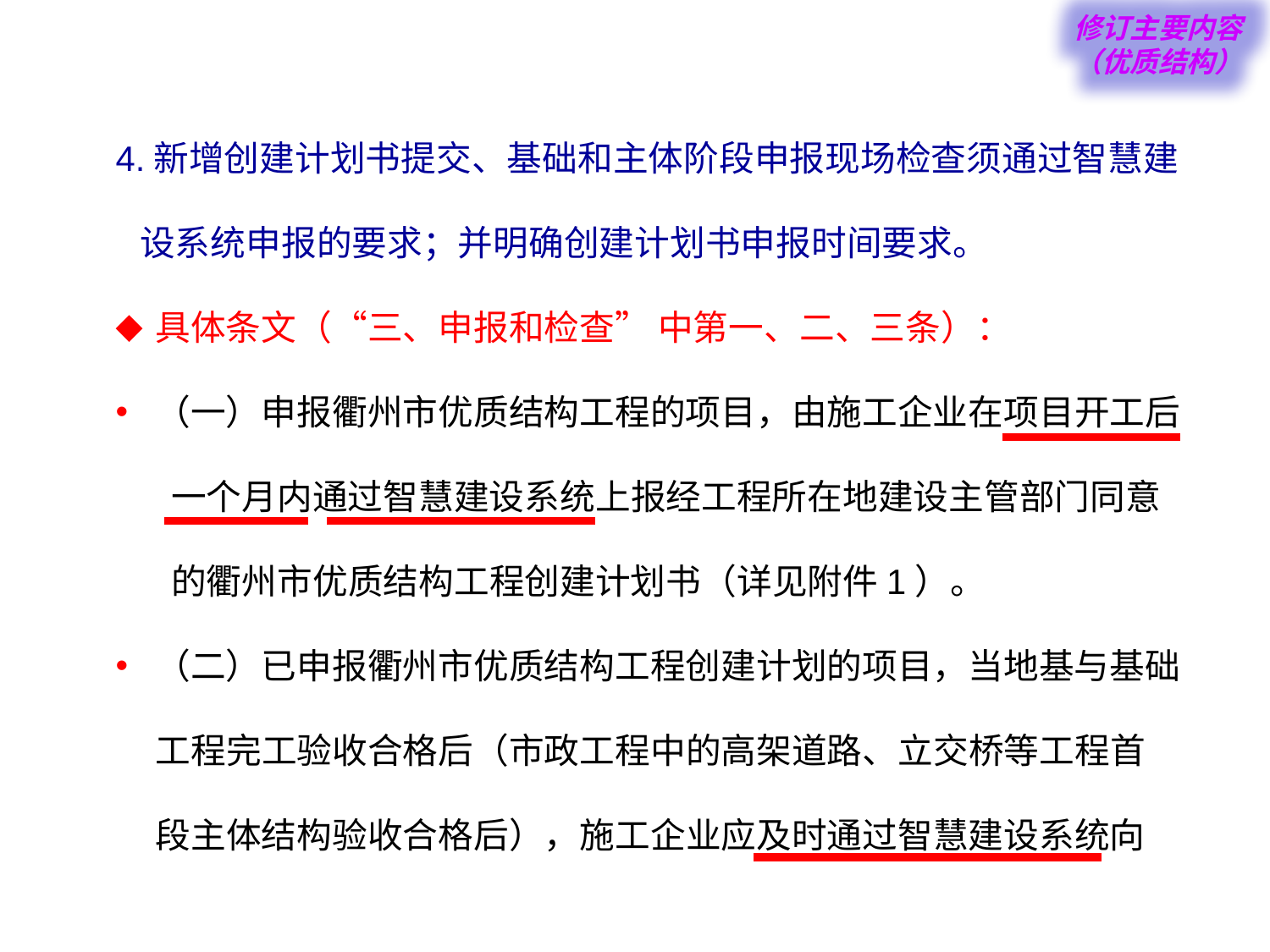

修订主要内容（优质结构）
4.新增创建计划书提交、基础和主体阶段申报现场检查须通过智慧建
  设系统申报的要求；并明确创建计划书申报时间要求。
具体条文（“三、申报和检查” 中第一、二、三条）：
（一）申报衢州市优质结构工程的项目，由施工企业在项目开工后
      一个月内通过智慧建设系统上报经工程所在地建设主管部门同意
      的衢州市优质结构工程创建计划书（详见附件1）。
（二）已申报衢州市优质结构工程创建计划的项目，当地基与基础
    工程完工验收合格后（市政工程中的高架道路、立交桥等工程首
    段主体结构验收合格后），施工企业应及时通过智慧建设系统向